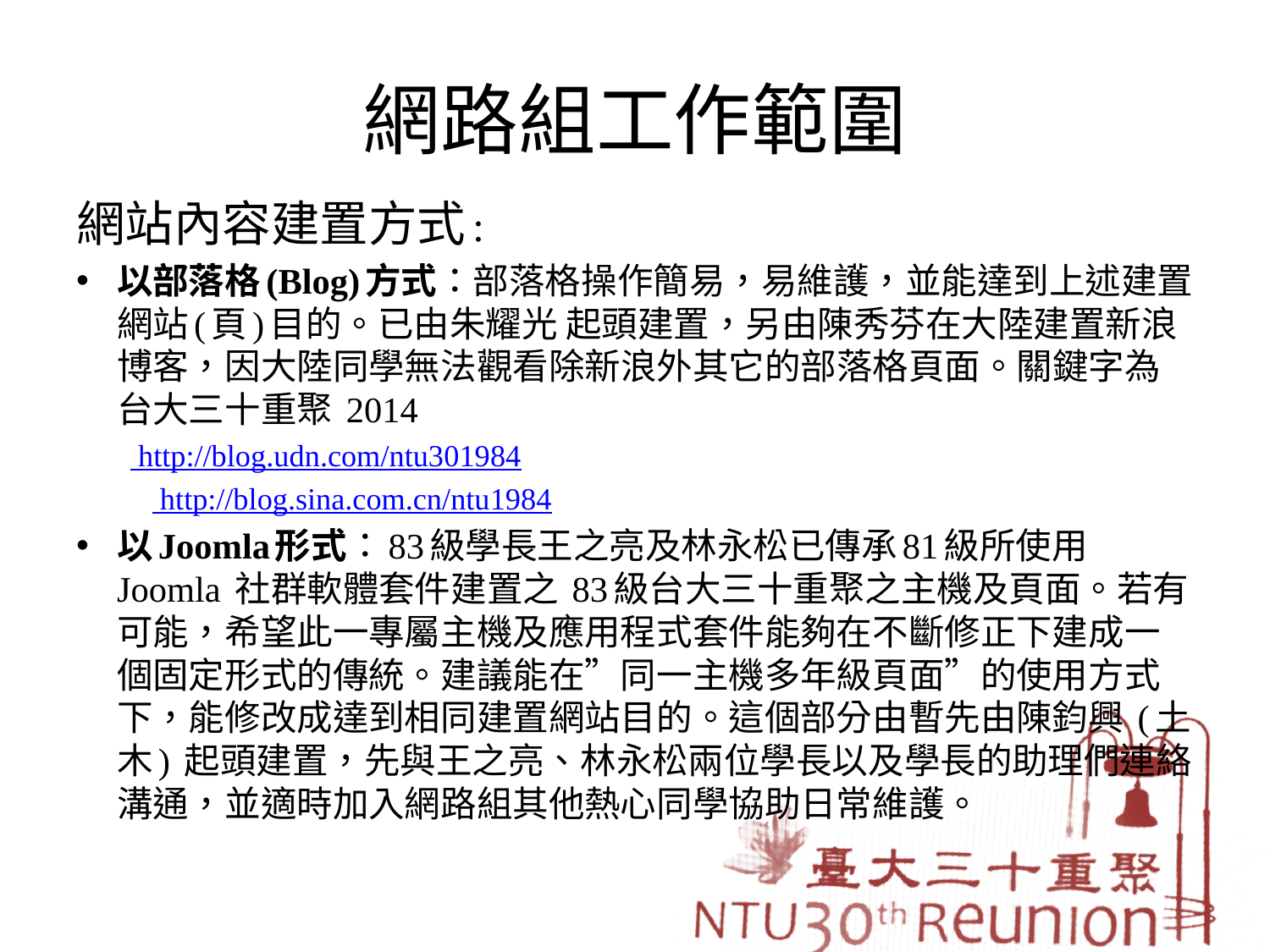

# 網路組工作範圍
網站內容建置方式:
以部落格(Blog)方式：部落格操作簡易，易維護，並能達到上述建置網站(頁)目的。已由朱耀光 起頭建置，另由陳秀芬在大陸建置新浪博客，因大陸同學無法觀看除新浪外其它的部落格頁面。關鍵字為 台大三十重聚 2014
	 http://blog.udn.com/ntu301984
	 http://blog.sina.com.cn/ntu1984
以Joomla形式：83級學長王之亮及林永松已傳承81級所使用 Joomla 社群軟體套件建置之 83級台大三十重聚之主機及頁面。若有可能，希望此一專屬主機及應用程式套件能夠在不斷修正下建成一個固定形式的傳統。建議能在”同一主機多年級頁面”的使用方式下，能修改成達到相同建置網站目的。這個部分由暫先由陳鈞興 (土木) 起頭建置，先與王之亮、林永松兩位學長以及學長的助理們連絡溝通，並適時加入網路組其他熱心同學協助日常維護。